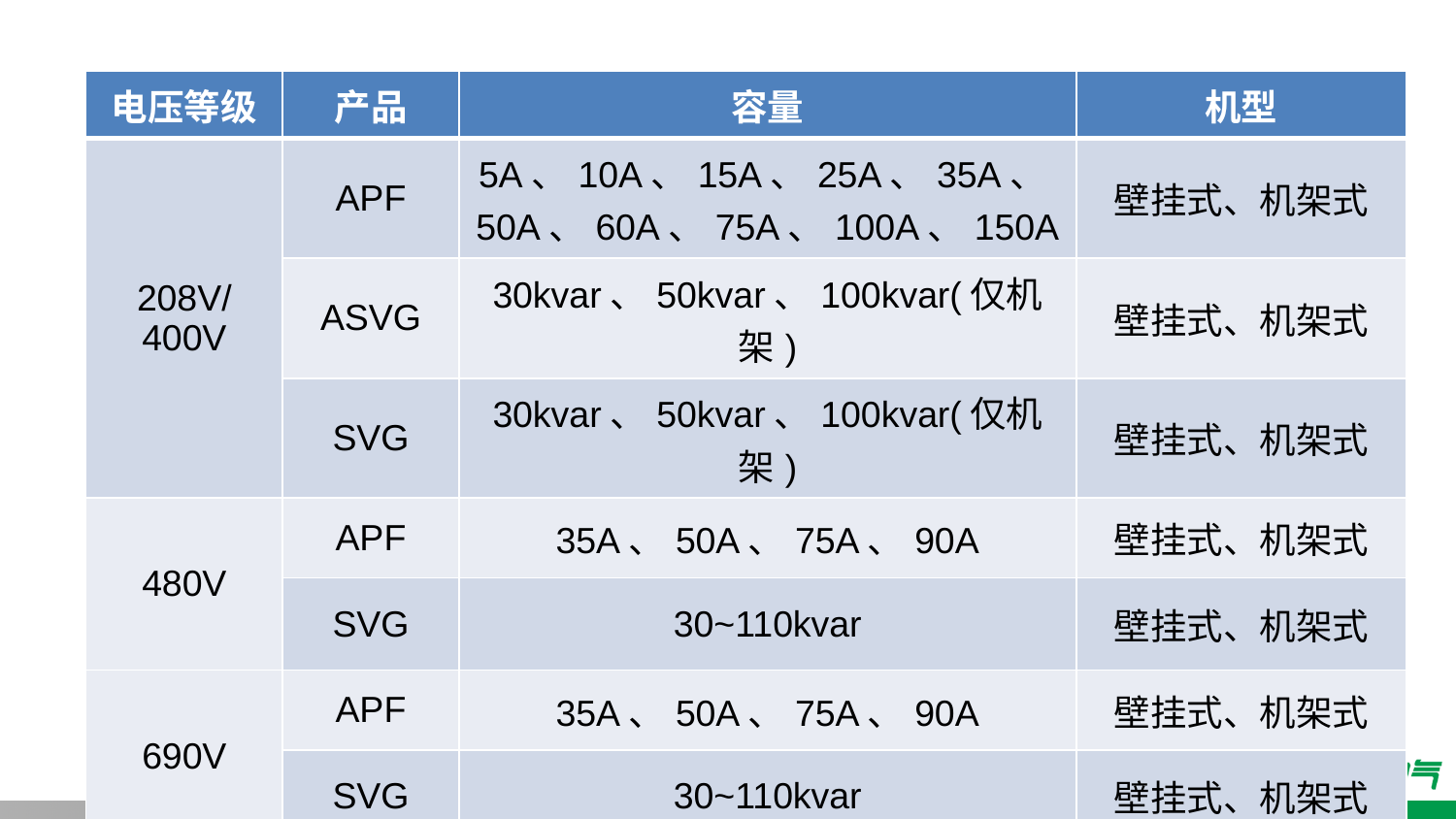

| 电压等级 | 产品 | 容量 | 机型 |
| --- | --- | --- | --- |
| 208V/400V | APF | 5A、10A、15A、25A、35A、50A、60A、75A、100A、150A | 壁挂式、机架式 |
|  | ASVG | 30kvar、50kvar、100kvar(仅机架) | 壁挂式、机架式 |
|  | SVG | 30kvar、50kvar、100kvar(仅机架) | 壁挂式、机架式 |
| 480V | APF | 35A、50A、75A、90A | 壁挂式、机架式 |
|  | SVG | 30~110kvar | 壁挂式、机架式 |
| 690V | APF | 35A、50A、75A、90A | 壁挂式、机架式 |
|  | SVG | 30~110kvar | 壁挂式、机架式 |